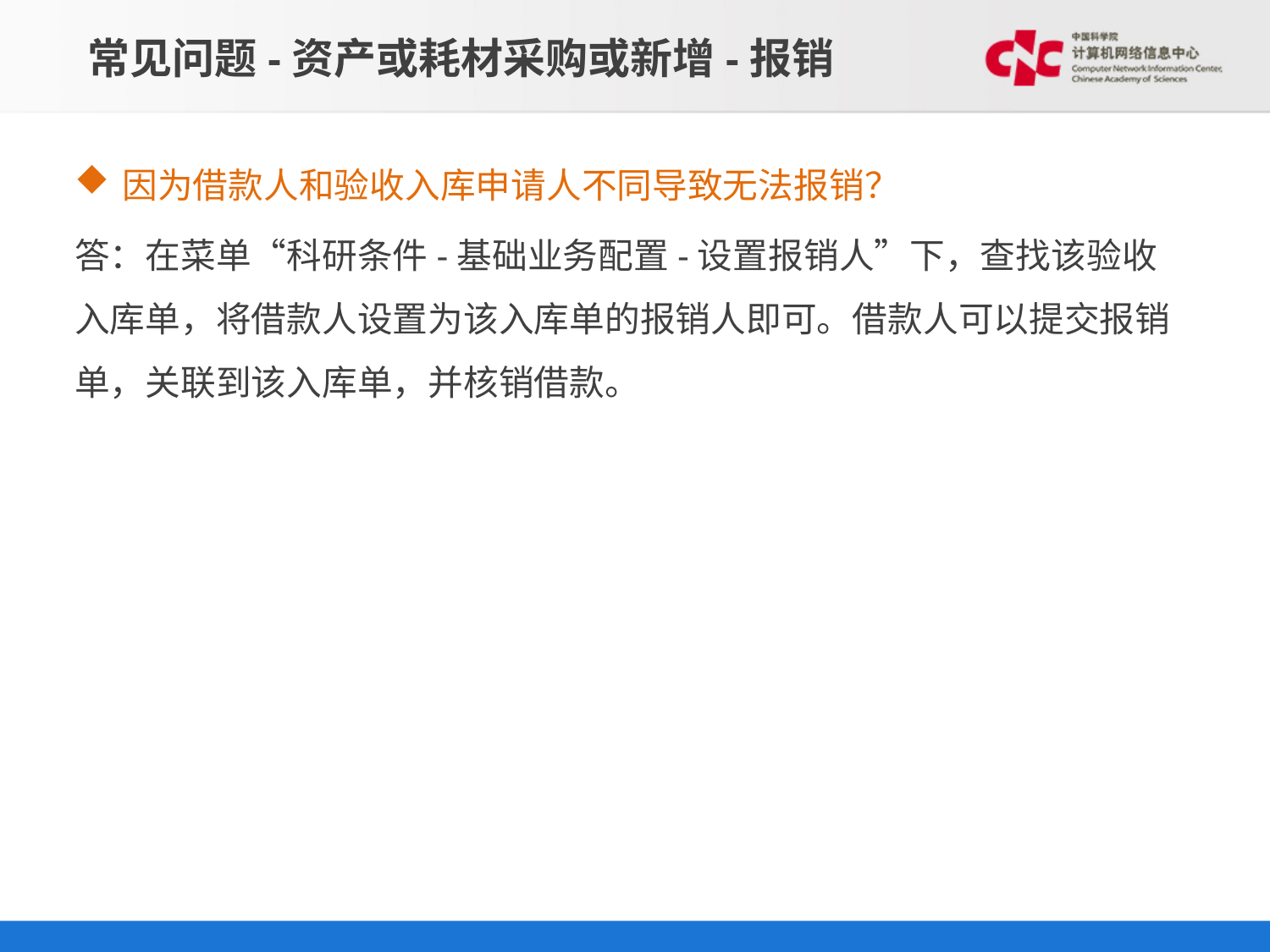

# 常见问题-资产或耗材采购或新增-报销
因为借款人和验收入库申请人不同导致无法报销？
答：在菜单“科研条件-基础业务配置-设置报销人”下，查找该验收入库单，将借款人设置为该入库单的报销人即可。借款人可以提交报销单，关联到该入库单，并核销借款。